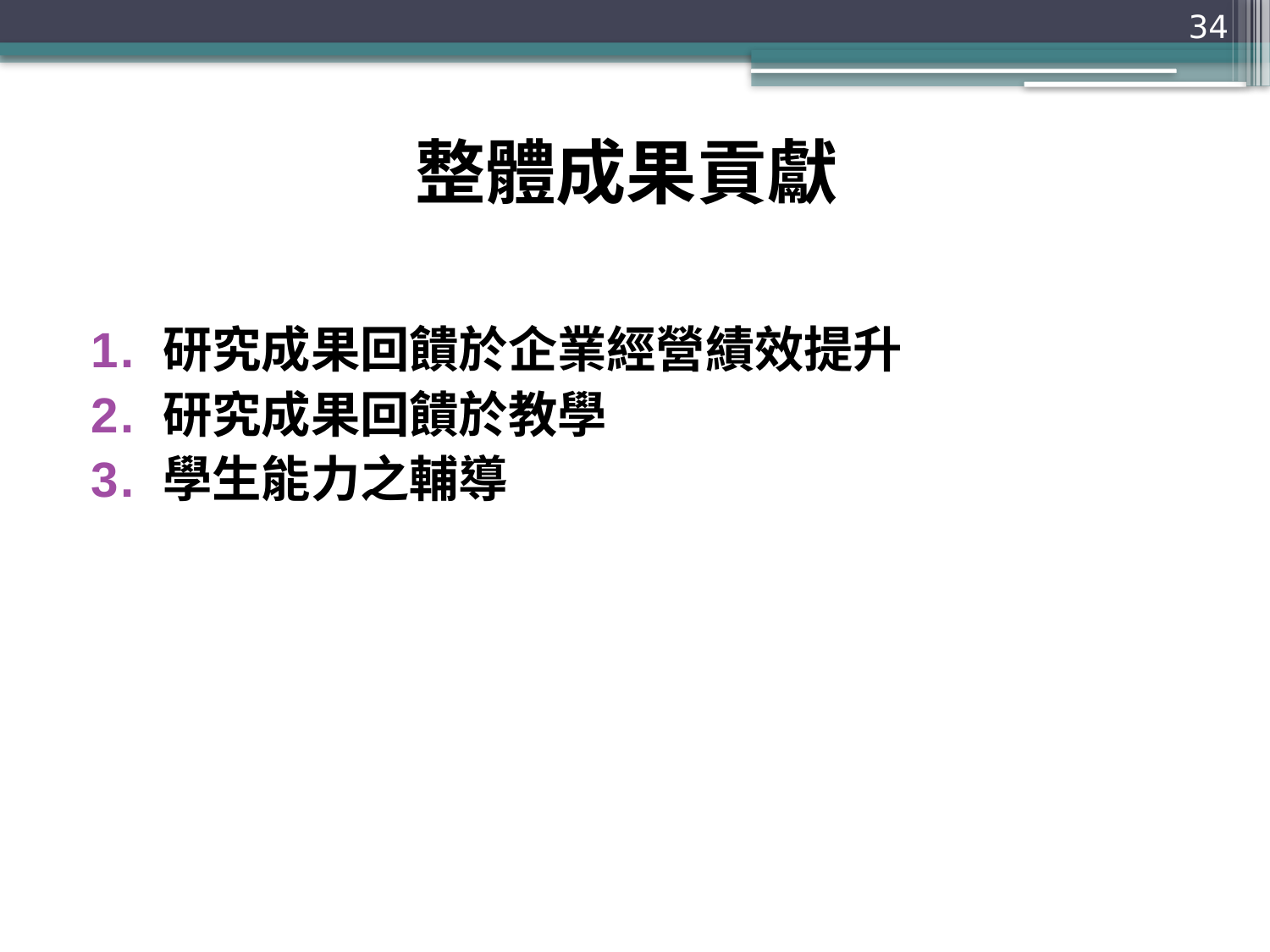

34
# 整體成果貢獻
研究成果回饋於企業經營績效提升
研究成果回饋於教學
學生能力之輔導